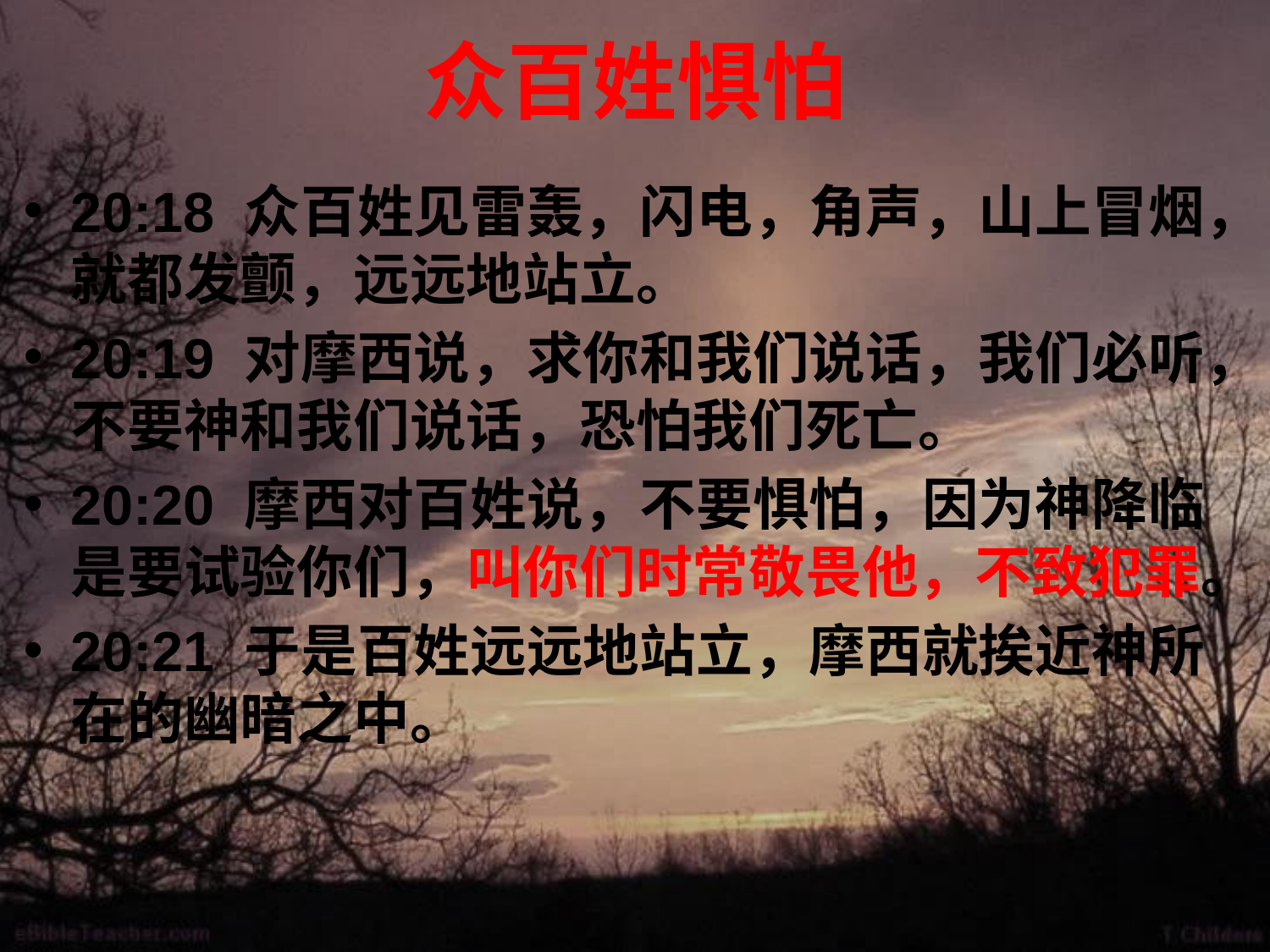

# 众百姓惧怕
20:18 众百姓见雷轰，闪电，角声，山上冒烟，就都发颤，远远地站立。
20:19 对摩西说，求你和我们说话，我们必听，不要神和我们说话，恐怕我们死亡。
20:20 摩西对百姓说，不要惧怕，因为神降临是要试验你们，叫你们时常敬畏他，不致犯罪。
20:21 于是百姓远远地站立，摩西就挨近神所在的幽暗之中。